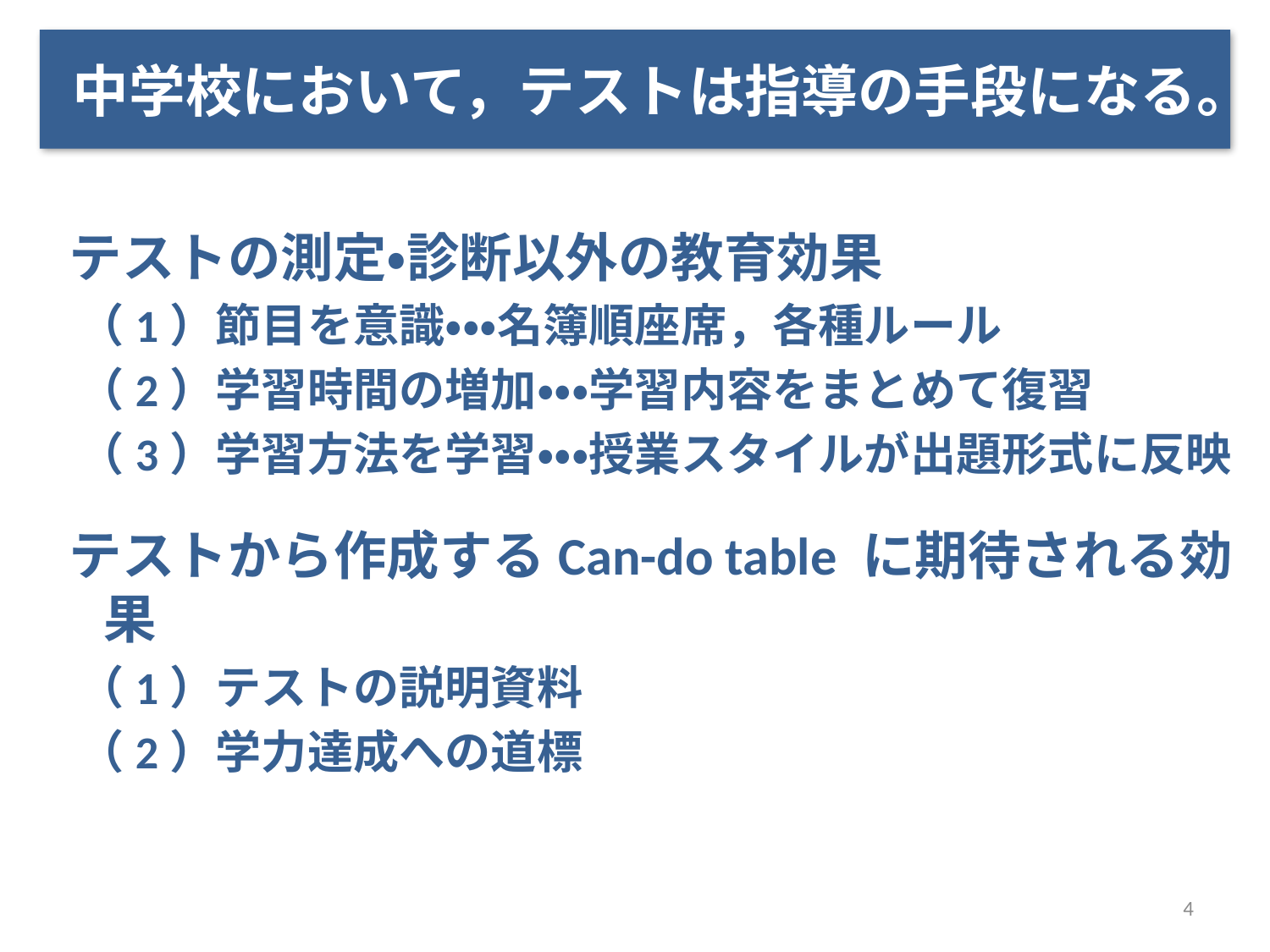

# 中学校において，テストは指導の手段になる。
  テストの測定・診断以外の教育効果
　（1）節目を意識・・・名簿順座席，各種ルール
　（2）学習時間の増加・・・学習内容をまとめて復習
　（3）学習方法を学習・・・授業スタイルが出題形式に反映

  テストから作成するCan-do table に期待される効果
　（1）テストの説明資料
　（2）学力達成への道標
4